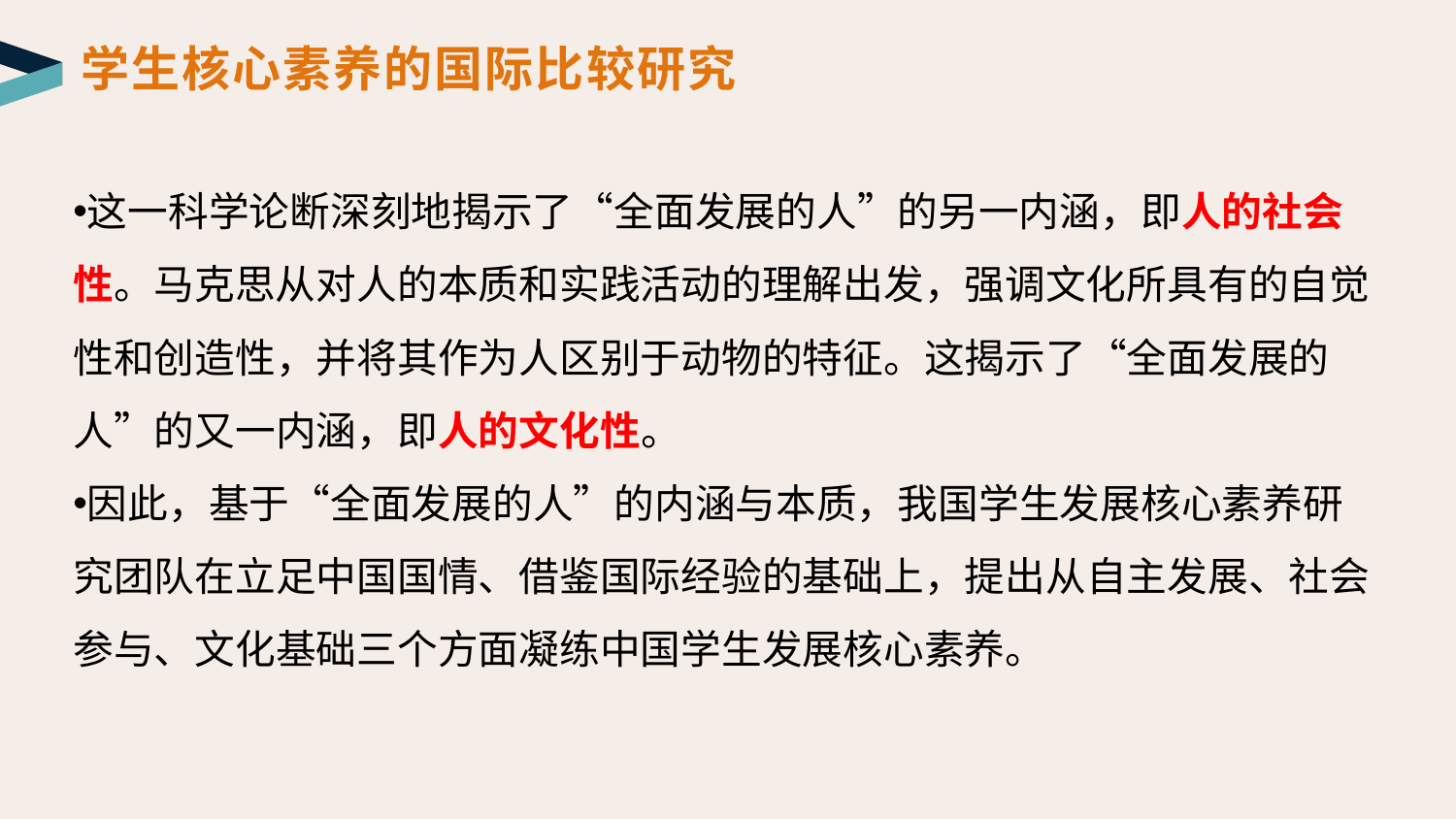

学生核心素养的国际比较研究

这一科学论断深刻地揭示了“全面发展的人”的另一内涵，即人的社会性。马克思从对人的本质和实践活动的理解出发，强调文化所具有的自觉性和创造性，并将其作为人区别于动物的特征。这揭示了“全面发展的人”的又一内涵，即人的文化性。
因此，基于“全面发展的人”的内涵与本质，我国学生发展核心素养研究团队在立足中国国情、借鉴国际经验的基础上，提出从自主发展、社会参与、文化基础三个方面凝练中国学生发展核心素养。